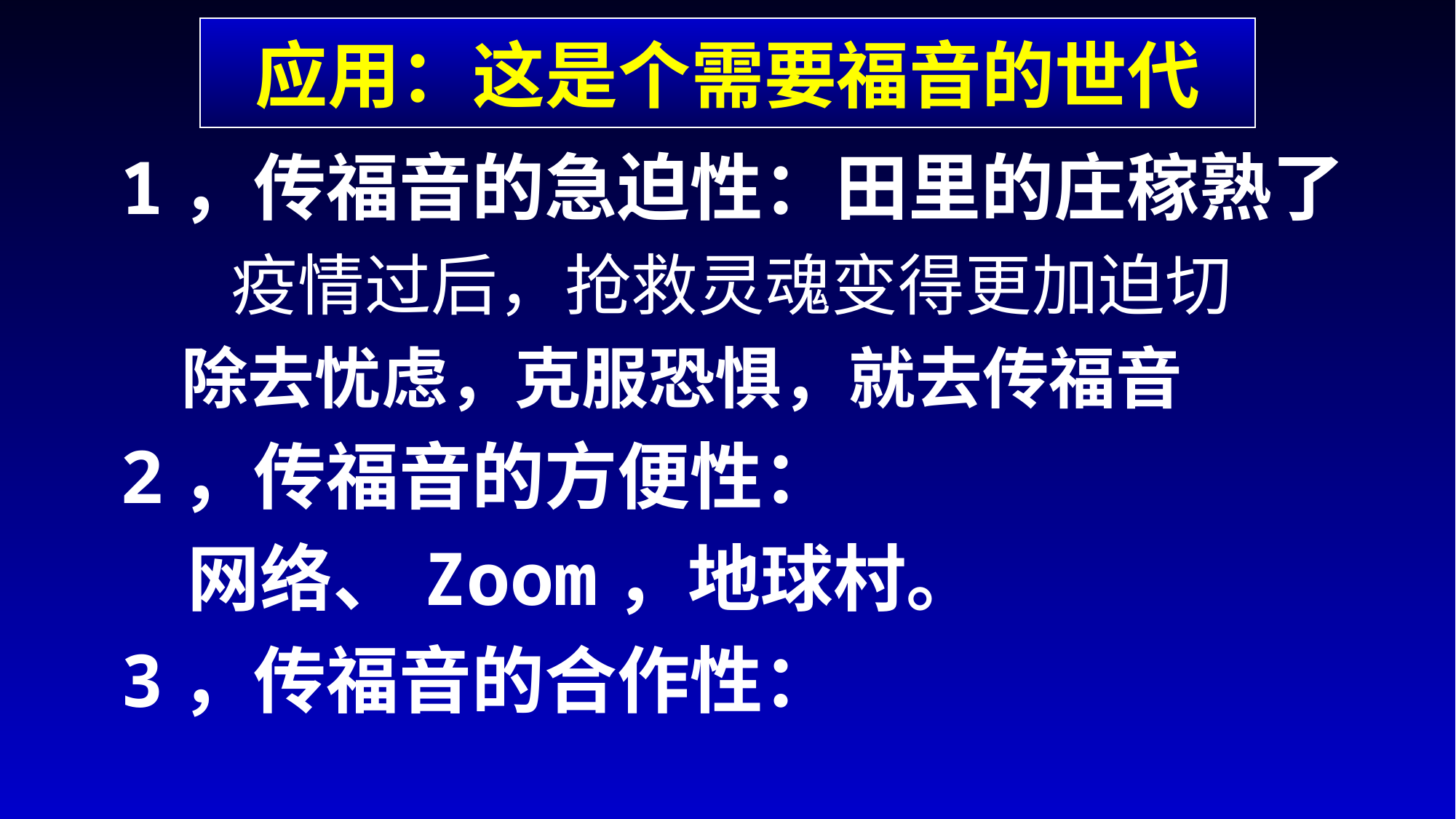

# 应用：这是个需要福音的世代
1，传福音的急迫性：田里的庄稼熟了
       疫情过后，抢救灵魂变得更加迫切
   除去忧虑，克服恐惧，就去传福音
2，传福音的方便性：
   网络、Zoom，地球村。
3，传福音的合作性：